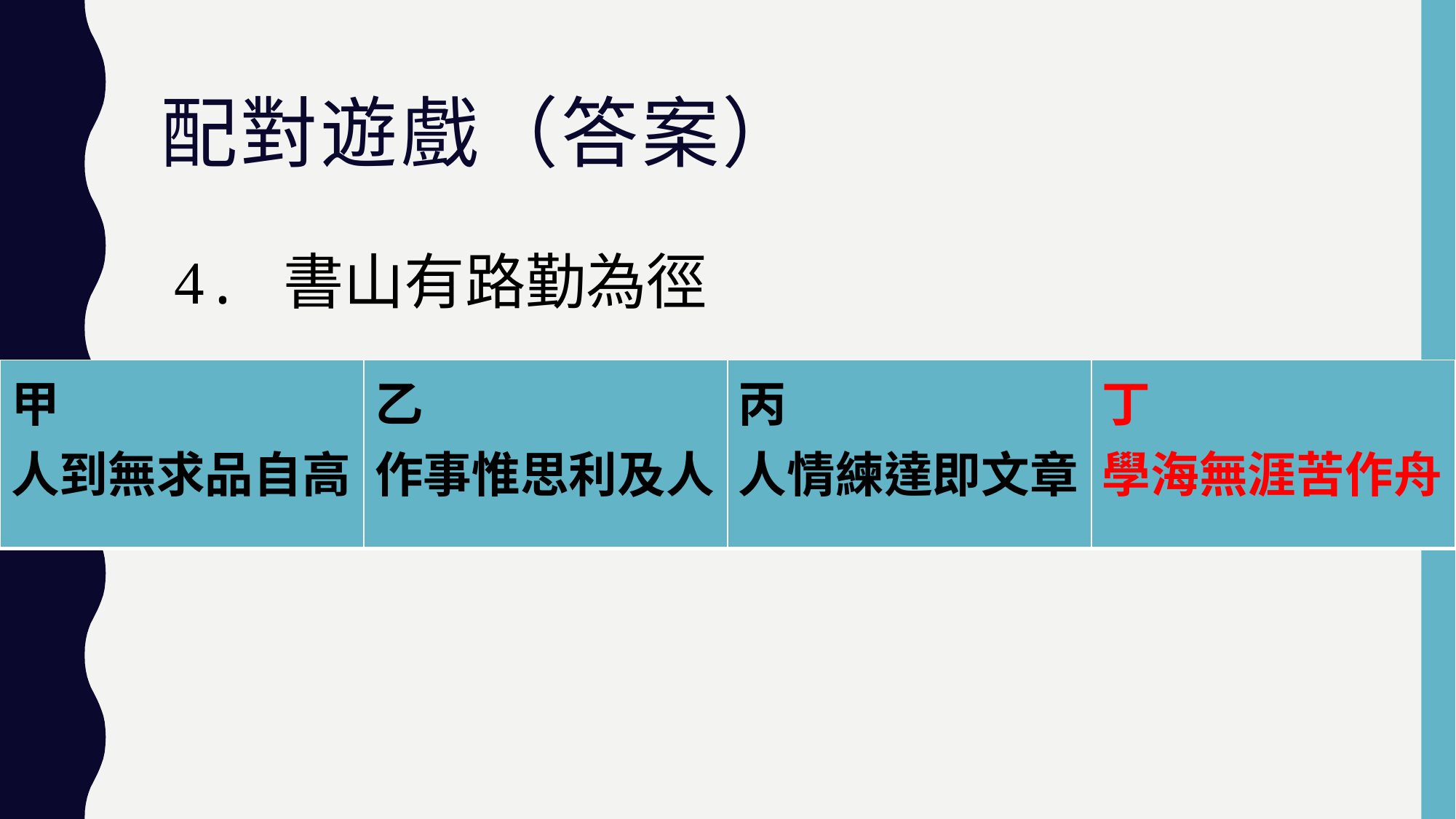

# 配對遊戲（答案）
4.	書山有路勤為徑
| 甲 人到無求品自高 | 乙 作事惟思利及人 | 丙 人情練達即文章 | 丁 學海無涯苦作舟 |
| --- | --- | --- | --- |